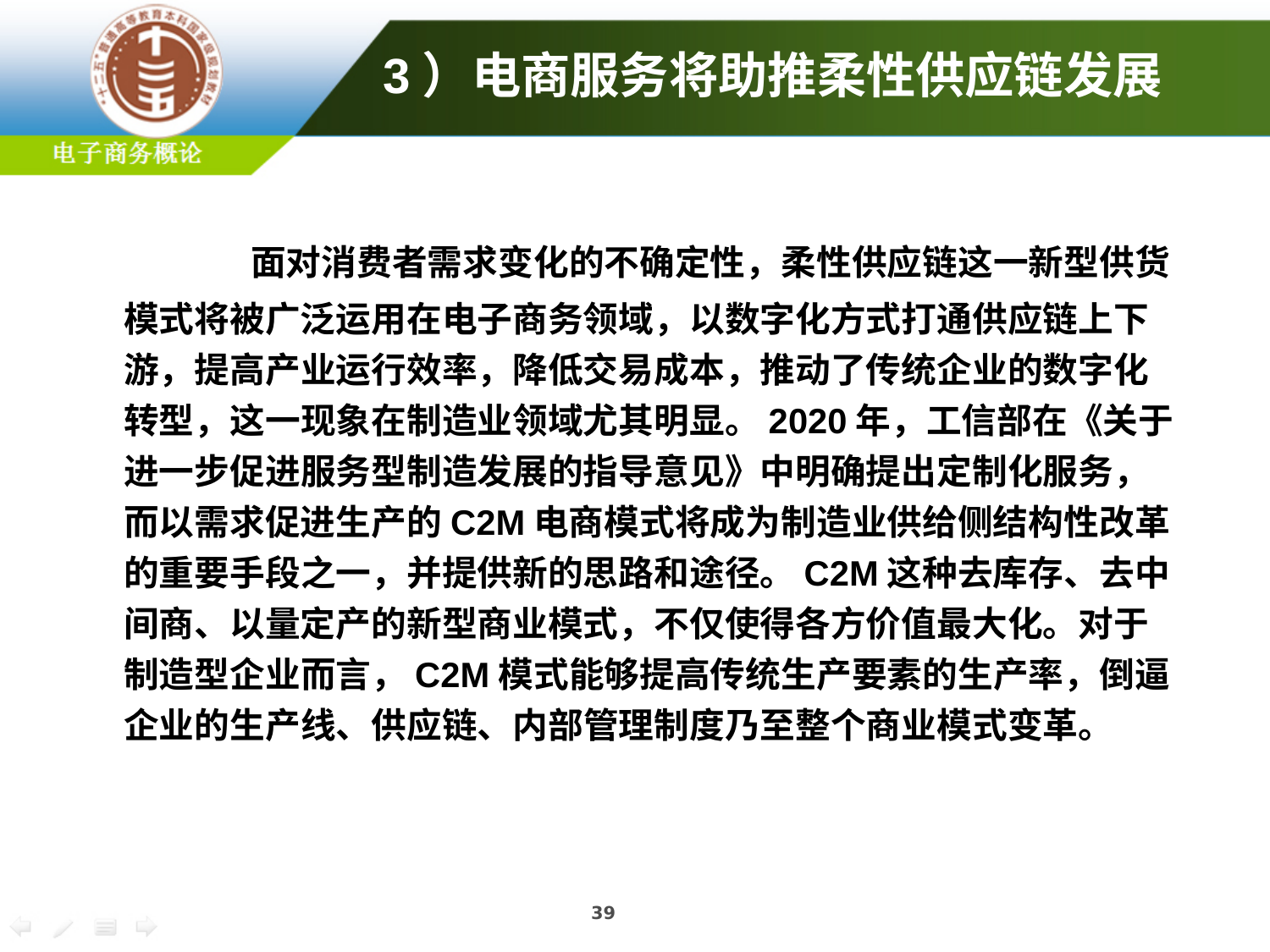

3）电商服务将助推柔性供应链发展
       	面对消费者需求变化的不确定性，柔性供应链这一新型供货模式将被广泛运用在电子商务领域，以数字化方式打通供应链上下游，提高产业运行效率，降低交易成本，推动了传统企业的数字化转型，这一现象在制造业领域尤其明显。2020年，工信部在《关于进一步促进服务型制造发展的指导意见》中明确提出定制化服务，而以需求促进生产的C2M电商模式将成为制造业供给侧结构性改革的重要手段之一，并提供新的思路和途径。C2M这种去库存、去中间商、以量定产的新型商业模式，不仅使得各方价值最大化。对于制造型企业而言，C2M模式能够提高传统生产要素的生产率，倒逼企业的生产线、供应链、内部管理制度乃至整个商业模式变革。

39